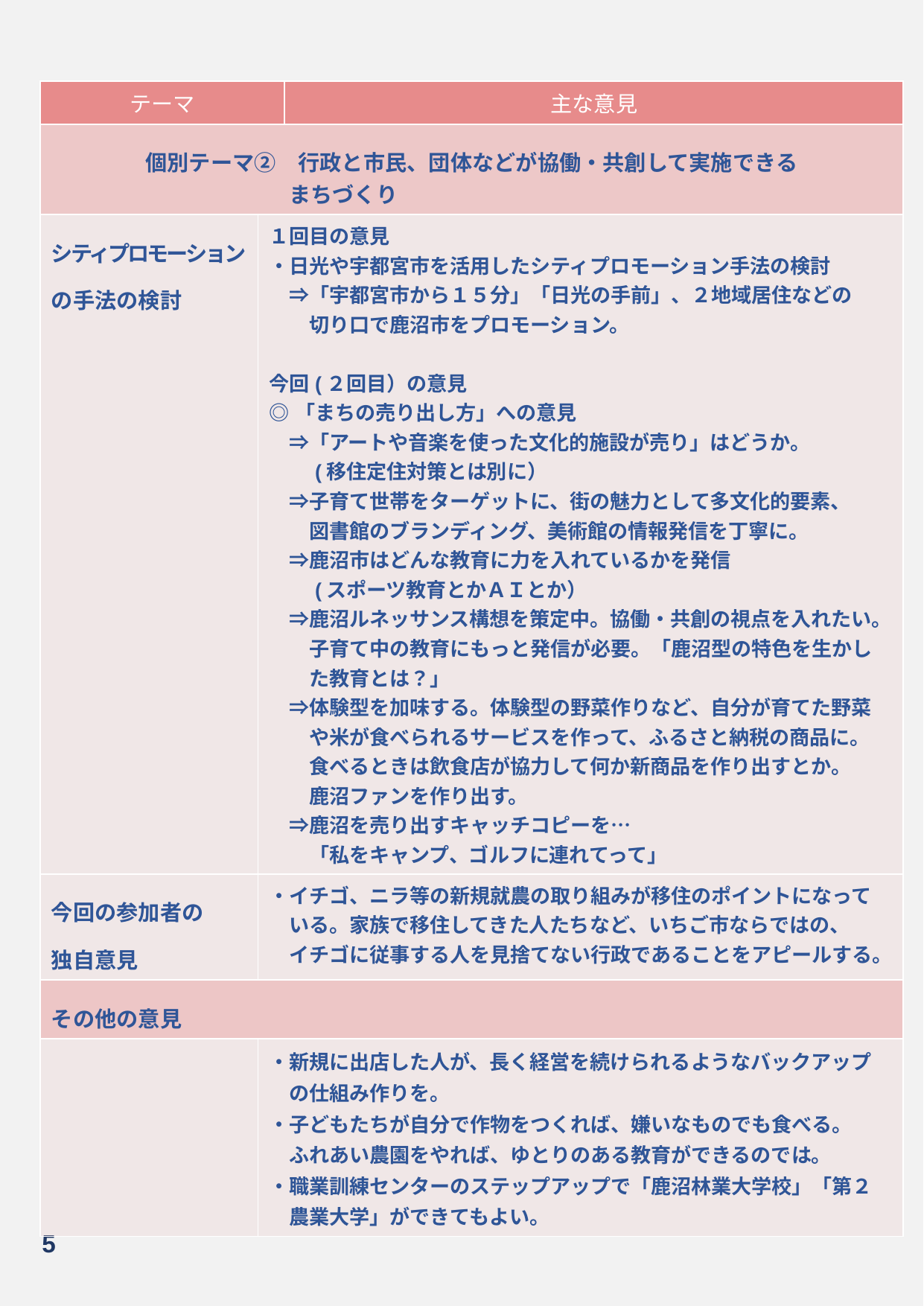

| テーマ |  | 主な意見 |
| --- | --- | --- |
| 個別テーマ②　行政と市民、団体などが協働・共創して実施できる 　　　　　　　 　　　まちづくり |  |  |
| シティプロモーション の手法の検討 | １回目の意見 ・日光や宇都宮市を活用したシティプロモーション手法の検討 　⇒「宇都宮市から１５分」「日光の手前」、２地域居住などの 　　切り口で鹿沼市をプロモーション。 今回(２回目）の意見 ◎「まちの売り出し方」への意見 　⇒「アートや音楽を使った文化的施設が売り」はどうか。　 　　(移住定住対策とは別に） 　⇒子育て世帯をターゲットに、街の魅力として多文化的要素、 　　図書館のブランディング、美術館の情報発信を丁寧に。 　⇒鹿沼市はどんな教育に力を入れているかを発信 　　(スポーツ教育とかＡＩとか） 　⇒鹿沼ルネッサンス構想を策定中。協働・共創の視点を入れたい。 　　子育て中の教育にもっと発信が必要。「鹿沼型の特色を生かし 　　た教育とは？」 　⇒体験型を加味する。体験型の野菜作りなど、自分が育てた野菜 　　や米が食べられるサービスを作って、ふるさと納税の商品に。 　　食べるときは飲食店が協力して何か新商品を作り出すとか。 　　鹿沼ファンを作り出す。 　⇒鹿沼を売り出すキャッチコピーを… 　　「私をキャンプ、ゴルフに連れてって」 |  |
| 今回の参加者の 独自意見 | ・イチゴ、ニラ等の新規就農の取り組みが移住のポイントになって 　いる。家族で移住してきた人たちなど、いちご市ならではの、 　イチゴに従事する人を見捨てない行政であることをアピールする。 |  |
| その他の意見 |  |  |
|  | ・新規に出店した人が、長く経営を続けられるようなバックアップ 　の仕組み作りを。 ・子どもたちが自分で作物をつくれば、嫌いなものでも食べる。 　ふれあい農園をやれば、ゆとりのある教育ができるのでは。 ・職業訓練センターのステップアップで「鹿沼林業大学校」「第２ 　農業大学」ができてもよい。 |  |

5